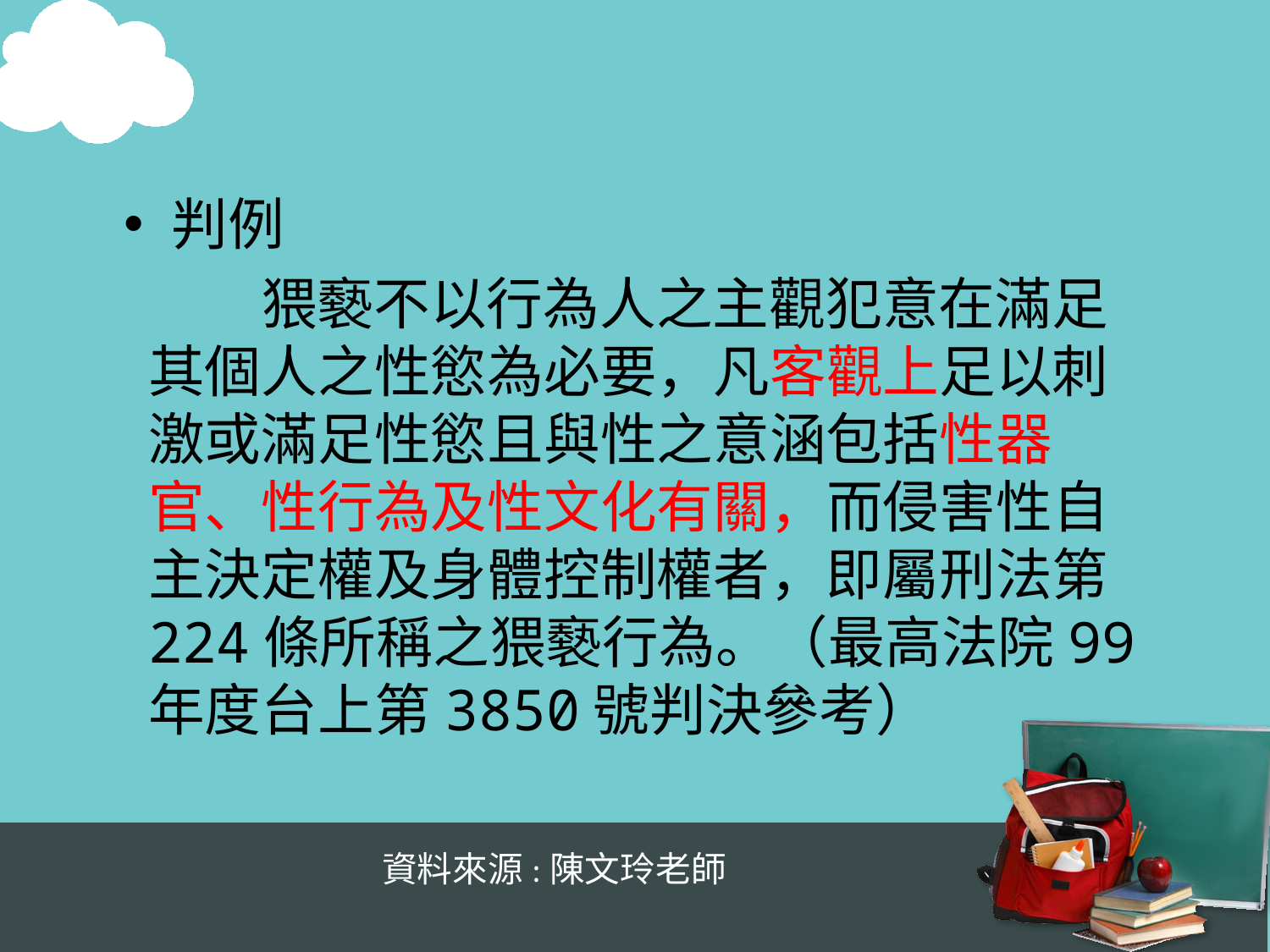

#
判例
猥褻不以行為人之主觀犯意在滿足其個人之性慾為必要，凡客觀上足以刺激或滿足性慾且與性之意涵包括性器官、性行為及性文化有關，而侵害性自主決定權及身體控制權者，即屬刑法第224條所稱之猥褻行為。（最高法院99年度台上第3850號判決參考）

資料來源:陳文玲老師